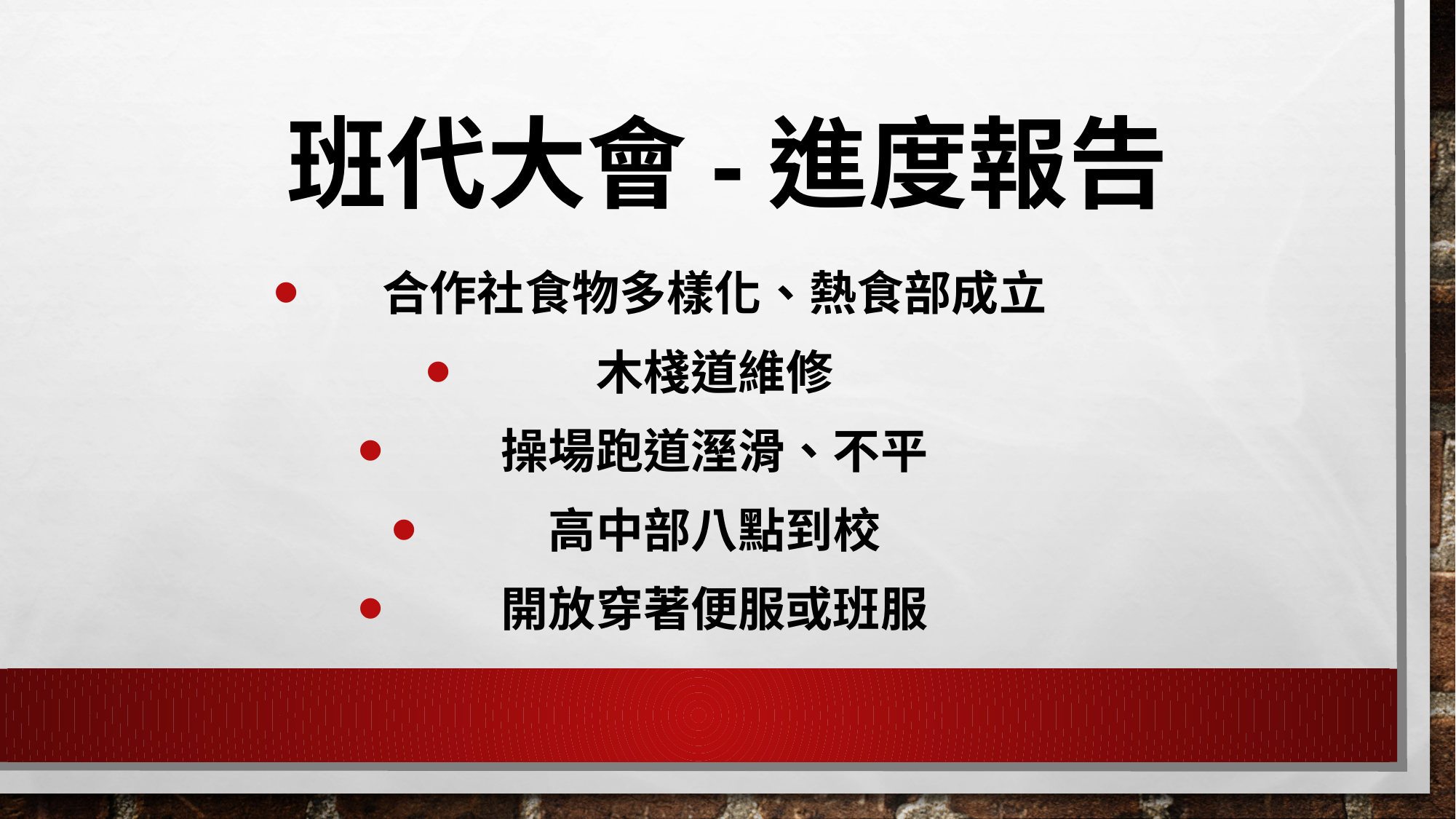

班代大會-進度報告
合作社食物多樣化、熱食部成立
木棧道維修
操場跑道溼滑、不平
高中部八點到校
開放穿著便服或班服